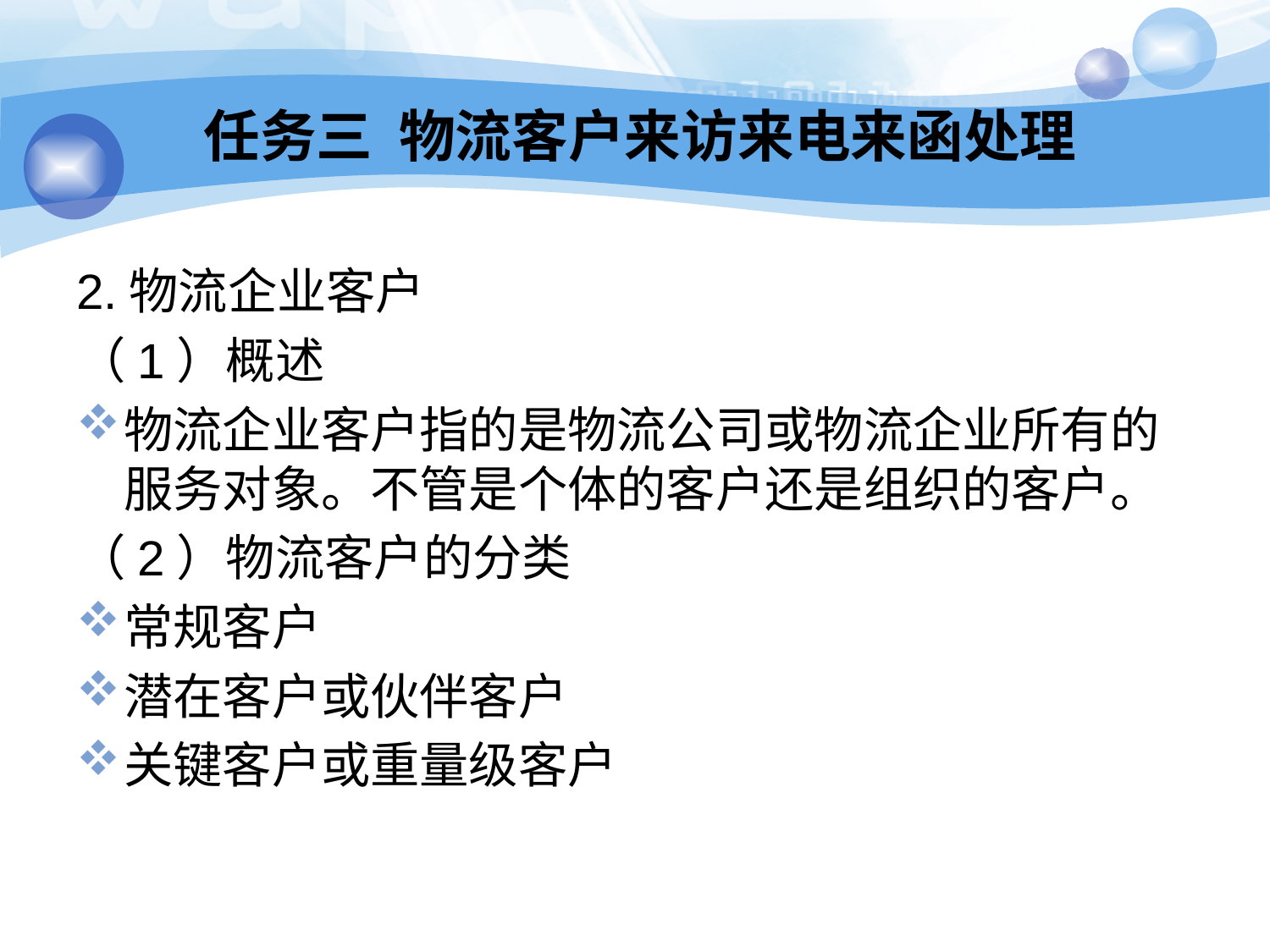

# 任务三  物流客户来访来电来函处理
2.物流企业客户
（1）概述
物流企业客户指的是物流公司或物流企业所有的服务对象。不管是个体的客户还是组织的客户。
（2）物流客户的分类
常规客户
潜在客户或伙伴客户
关键客户或重量级客户